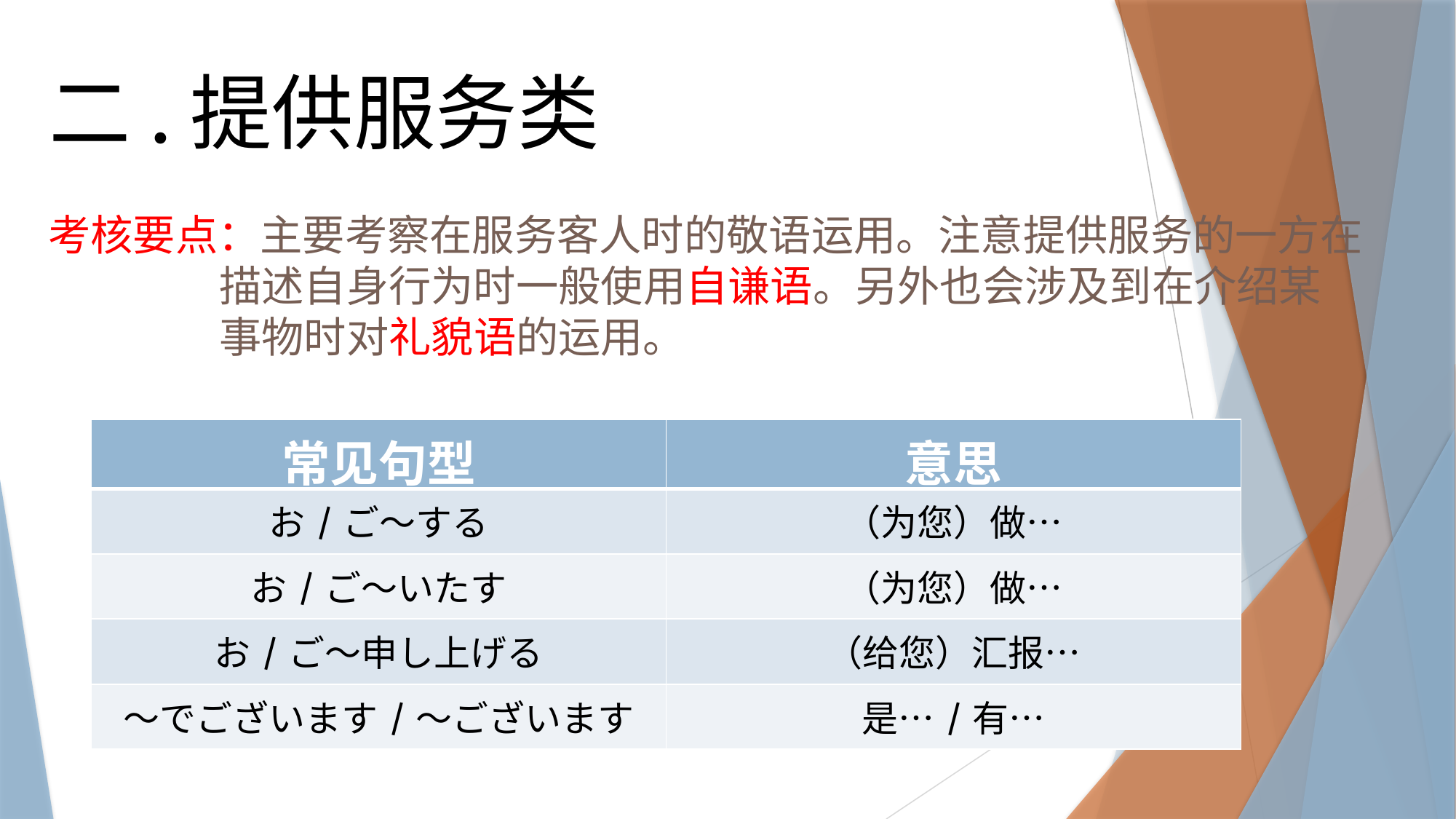

二.提供服务类
考核要点：主要考察在服务客人时的敬语运用。注意提供服务的一方在
                 描述自身行为时一般使用自谦语。另外也会涉及到在介绍某
                 事物时对礼貌语的运用。
| 常见句型 | 意思 |
| --- | --- |
| お/ご～する | （为您）做… |
| お/ご～いたす | （为您）做… |
| お/ご～申し上げる | （给您）汇报… |
| ～でございます/～ございます | 是…/有… |